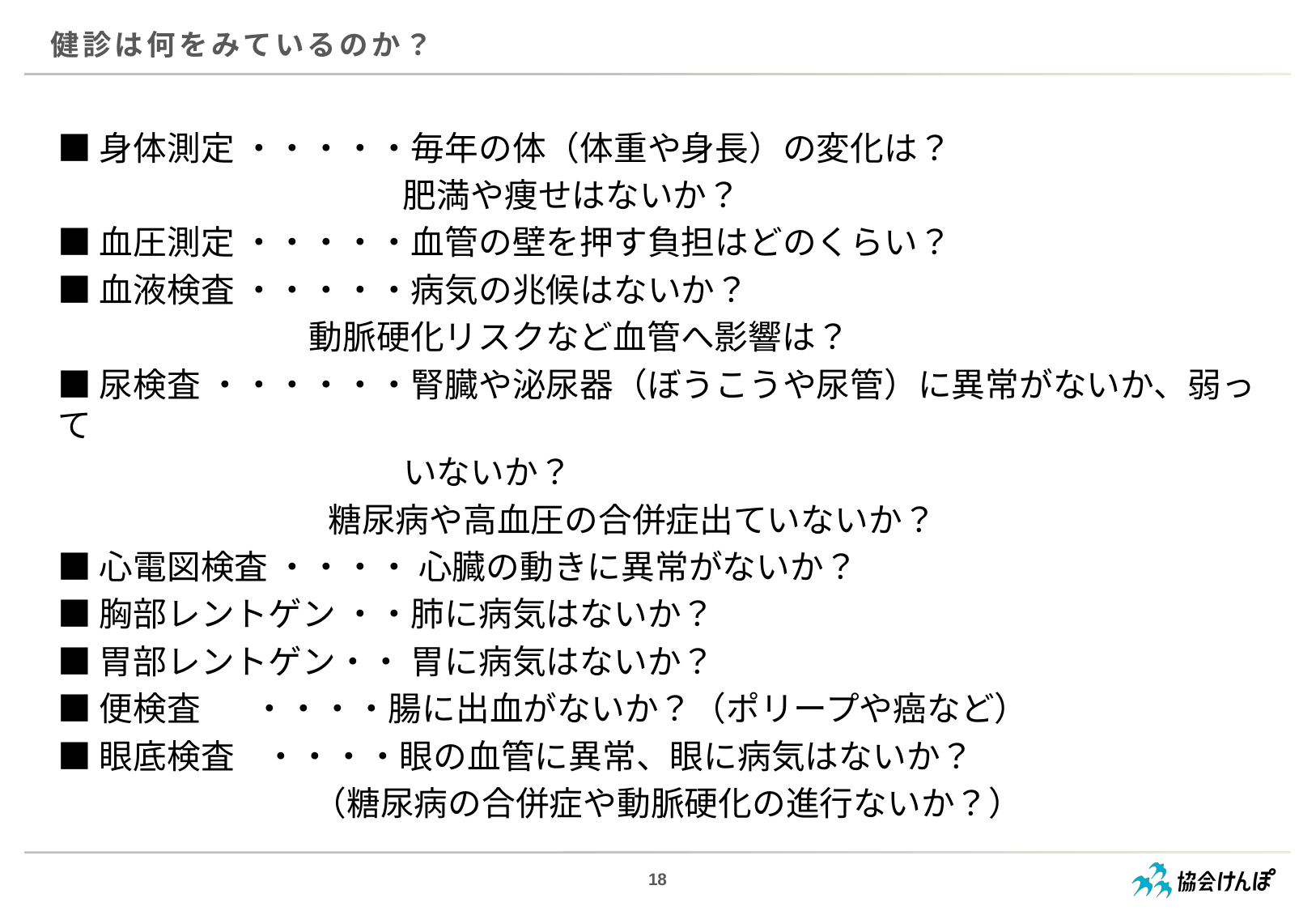

健診は何をみているのか？
■身体測定 ・・・・・毎年の体（体重や身長）の変化は？
　　　　　　　　　　 肥満や痩せはないか？
■血圧測定 ・・・・・血管の壁を押す負担はどのくらい？
■血液検査 ・・・・・病気の兆候はないか？
                          　  動脈硬化リスクなど血管へ影響は？
■尿検査 ・・・・・・腎臓や泌尿器（ぼうこうや尿管）に異常がないか、弱って
　　　　　　　　　　 いないか？
                         　　 糖尿病や高血圧の合併症出ていないか？
■心電図検査 ・・・・ 心臓の動きに異常がないか？
■胸部レントゲン ・・肺に病気はないか？
■胃部レントゲン・・ 胃に病気はないか？
■便検査       ・・・・腸に出血がないか？（ポリープや癌など）
■眼底検査    ・・・・眼の血管に異常、眼に病気はないか？
                       　　 （糖尿病の合併症や動脈硬化の進行ないか？）